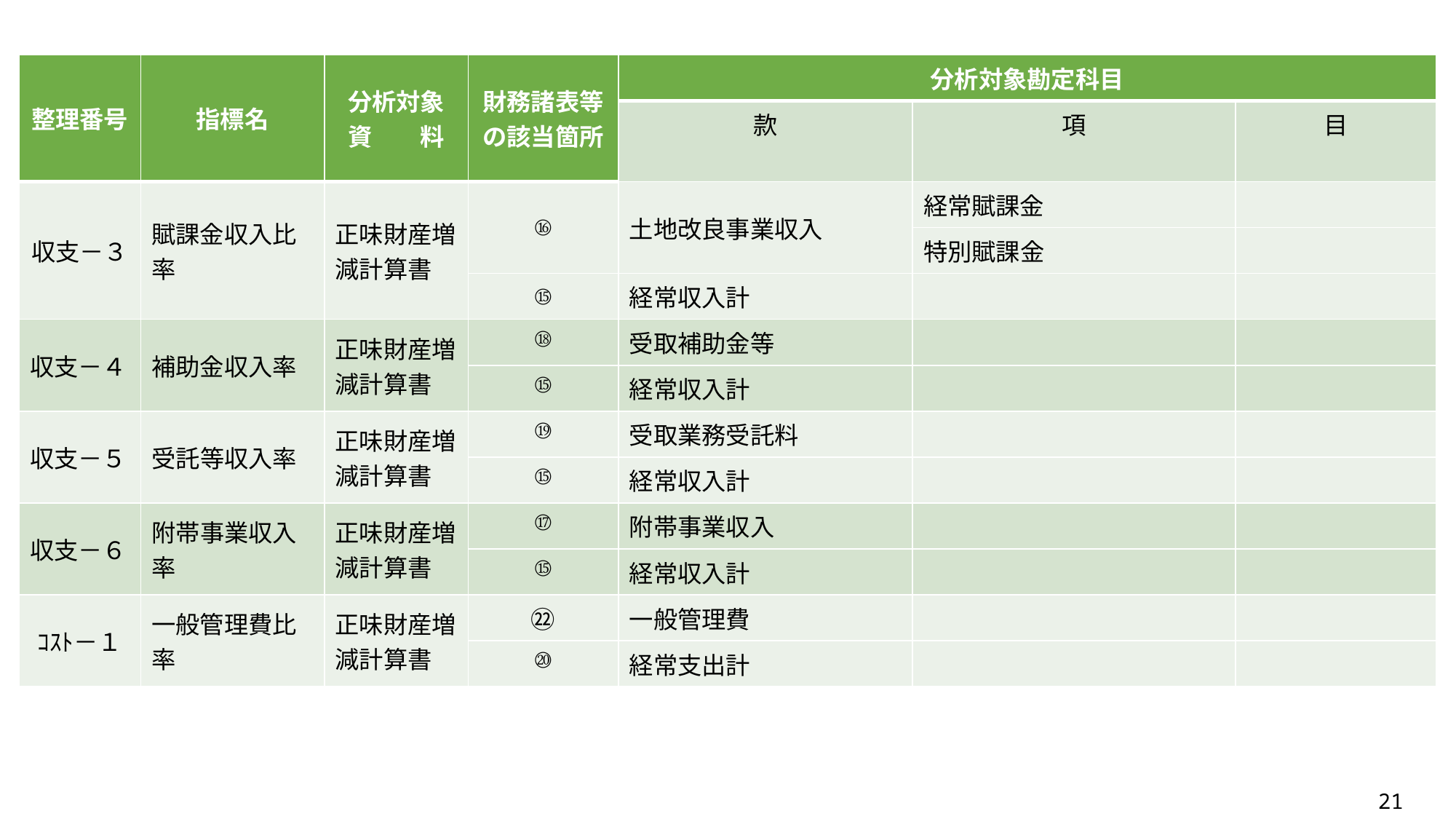

| 整理番号 | 指標名 | 分析対象 資　　料 | 財務諸表等 の該当箇所 | 分析対象勘定科目 |  |  |
| --- | --- | --- | --- | --- | --- | --- |
|  |  |  |  | 款 | 項 | 目 |
| 収支－３ | 賦課金収入比率 | 正味財産増減計算書 | ⑯ | 土地改良事業収入 | 経常賦課金 |  |
|  |  |  |  |  | 特別賦課金 |  |
|  |  |  | ⑮ | 経常収入計 |  |  |
| 収支－４ | 補助金収入率 | 正味財産増減計算書 | ⑱ | 受取補助金等 |  |  |
|  |  |  | ⑮ | 経常収入計 |  |  |
| 収支－５ | 受託等収入率 | 正味財産増減計算書 | ⑲ | 受取業務受託料 |  |  |
|  |  |  | ⑮ | 経常収入計 |  |  |
| 収支－６ | 附帯事業収入率 | 正味財産増減計算書 | ⑰ | 附帯事業収入 |  |  |
|  |  |  | ⑮ | 経常収入計 |  |  |
| ｺｽﾄ－１ | 一般管理費比率 | 正味財産増減計算書 | ㉒ | 一般管理費 |  |  |
|  |  |  | ⑳ | 経常支出計 |  |  |
21